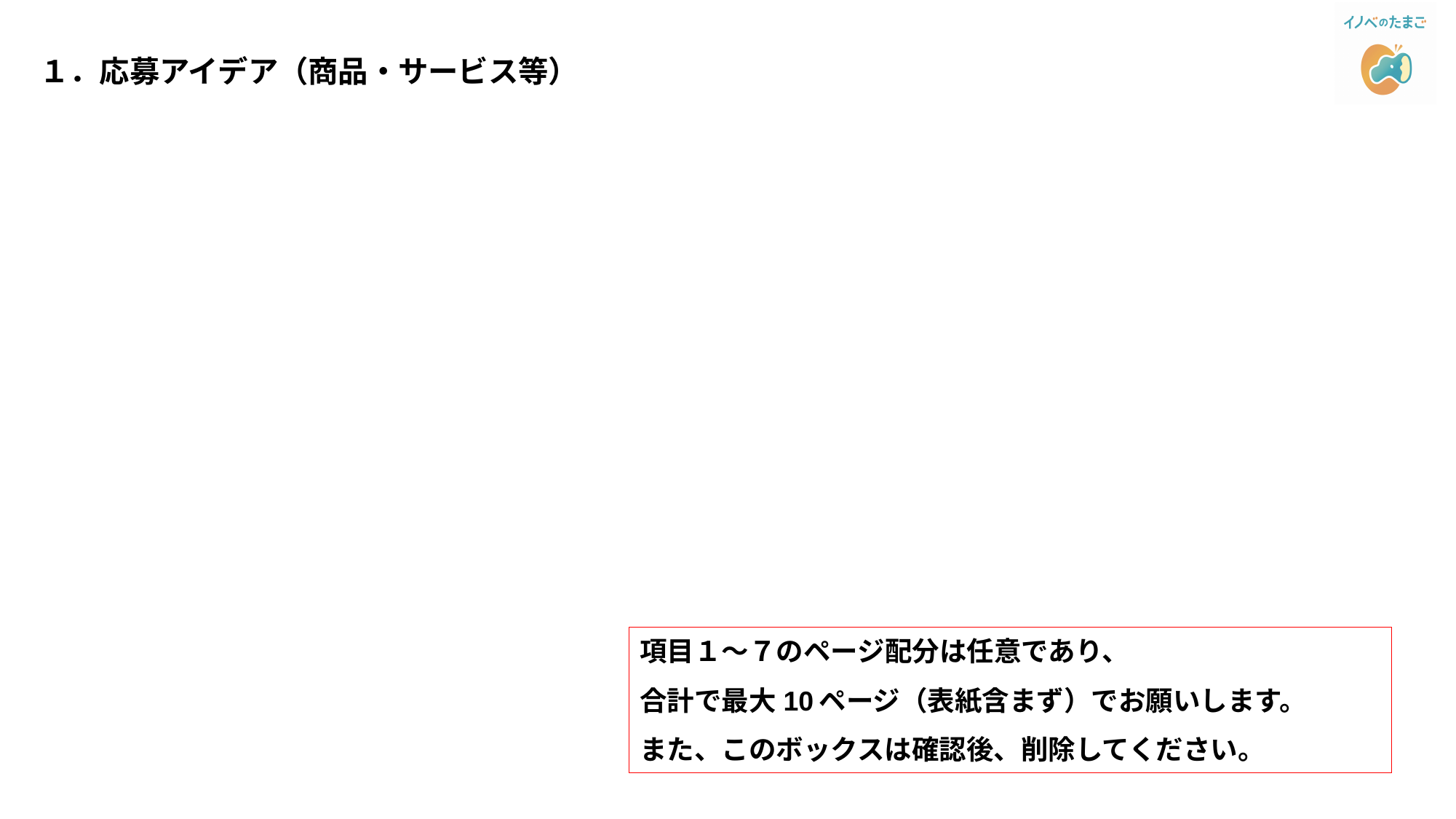

１．応募アイデア（商品・サービス等）
項目１～７のページ配分は任意であり、
合計で最大10ページ（表紙含まず）でお願いします。
また、このボックスは確認後、削除してください。